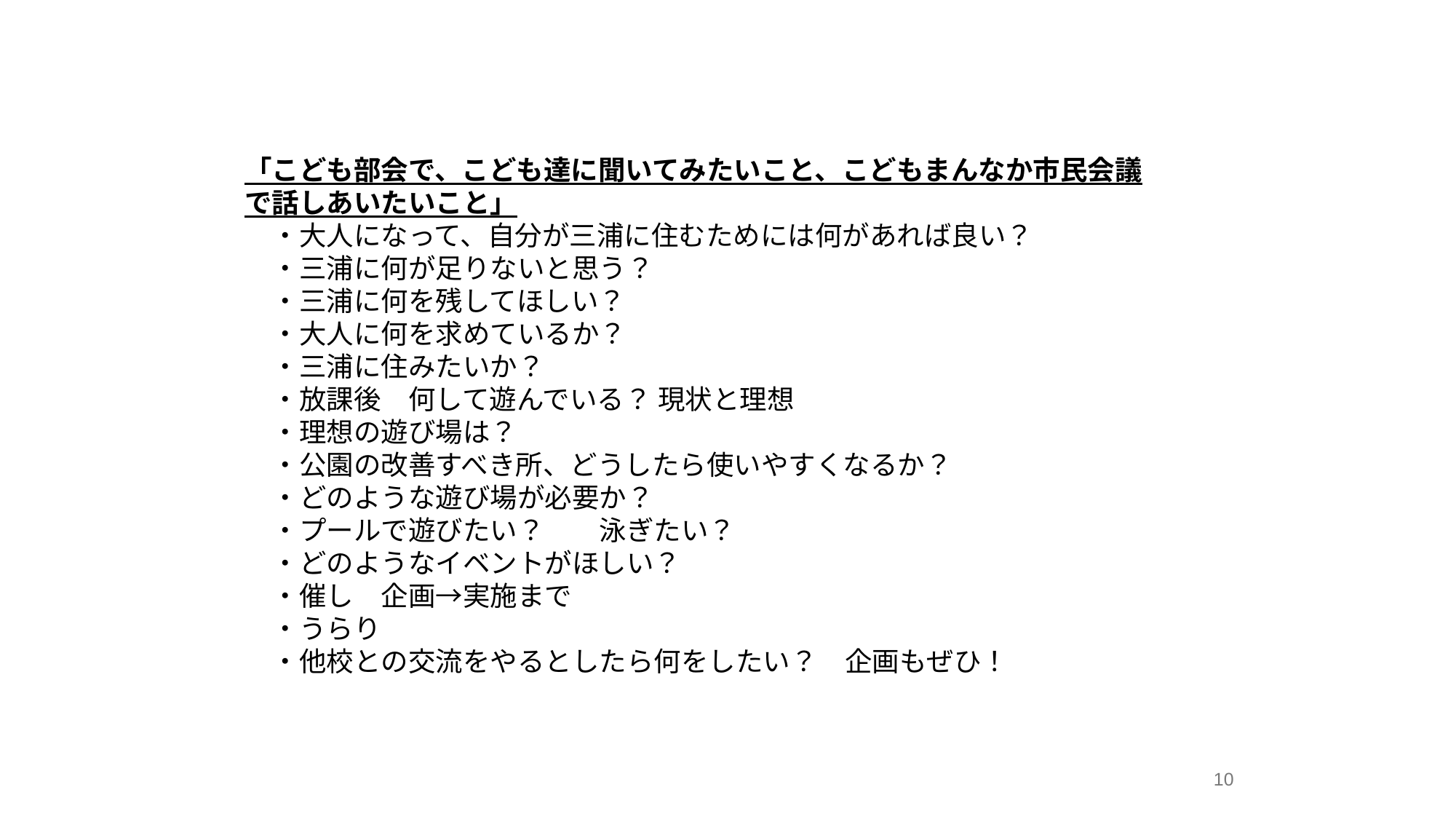

「こども部会で、こども達に聞いてみたいこと、こどもまんなか市民会議で話しあいたいこと」
　・大人になって、自分が三浦に住むためには何があれば良い？
　・三浦に何が足りないと思う？
　・三浦に何を残してほしい？
　・大人に何を求めているか？
　・三浦に住みたいか？
　・放課後　何して遊んでいる？ 現状と理想
　・理想の遊び場は？
　・公園の改善すべき所、どうしたら使いやすくなるか？
　・どのような遊び場が必要か？
　・プールで遊びたい？　　泳ぎたい？
　・どのようなイベントがほしい？
　・催し　企画→実施まで
　・うらり
　・他校との交流をやるとしたら何をしたい？　企画もぜひ！

10